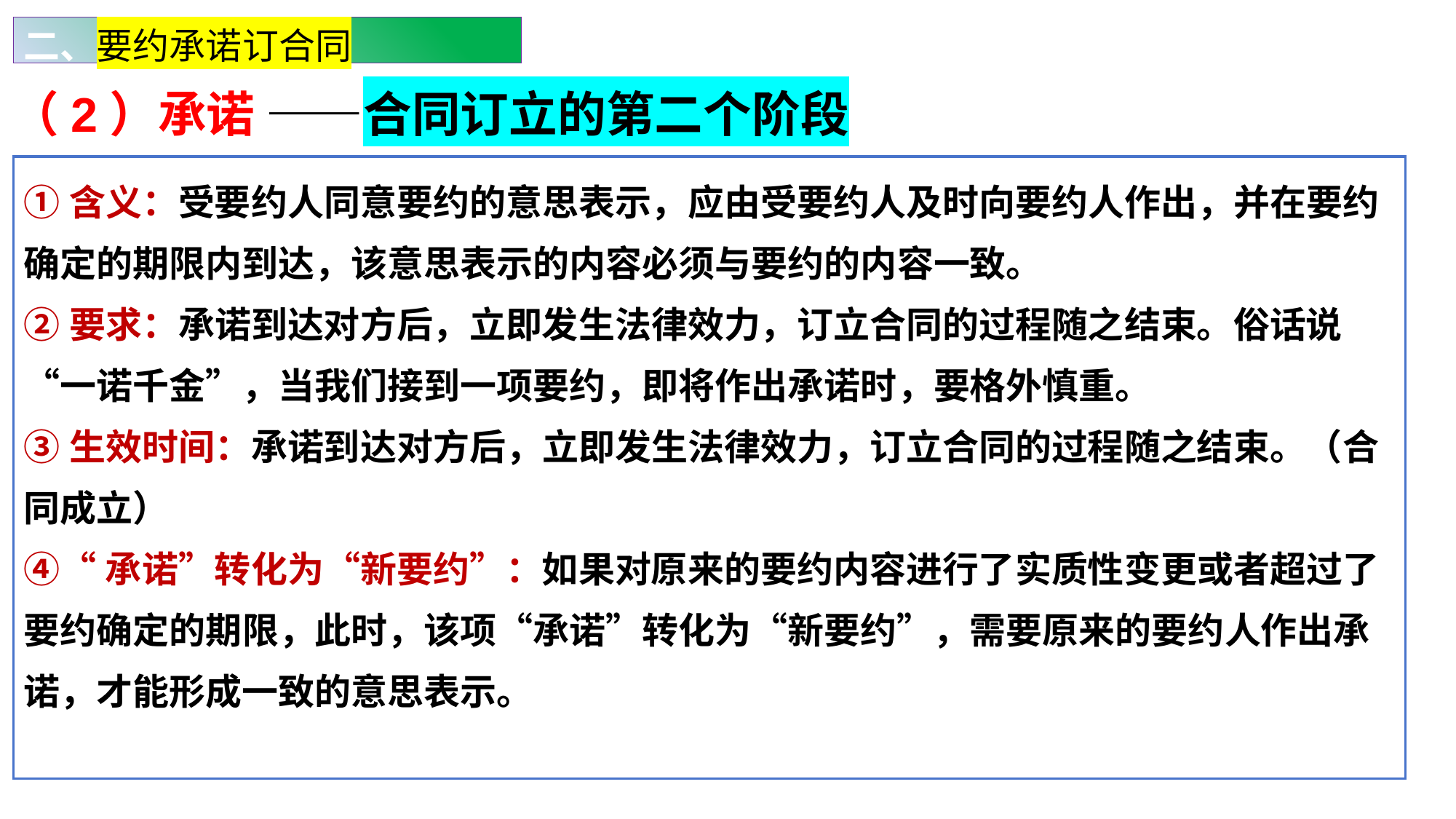

二、要约承诺订合同

（2）承诺 ——合同订立的第二个阶段
①含义：受要约人同意要约的意思表示，应由受要约人及时向要约人作出，并在要约确定的期限内到达，该意思表示的内容必须与要约的内容一致。
②要求：承诺到达对方后，立即发生法律效力，订立合同的过程随之结束。俗话说“一诺千金”，当我们接到一项要约，即将作出承诺时，要格外慎重。
③生效时间：承诺到达对方后，立即发生法律效力，订立合同的过程随之结束。（合同成立）
④“承诺”转化为“新要约”：如果对原来的要约内容进行了实质性变更或者超过了要约确定的期限，此时，该项“承诺”转化为“新要约”，需要原来的要约人作出承诺，才能形成一致的意思表示。